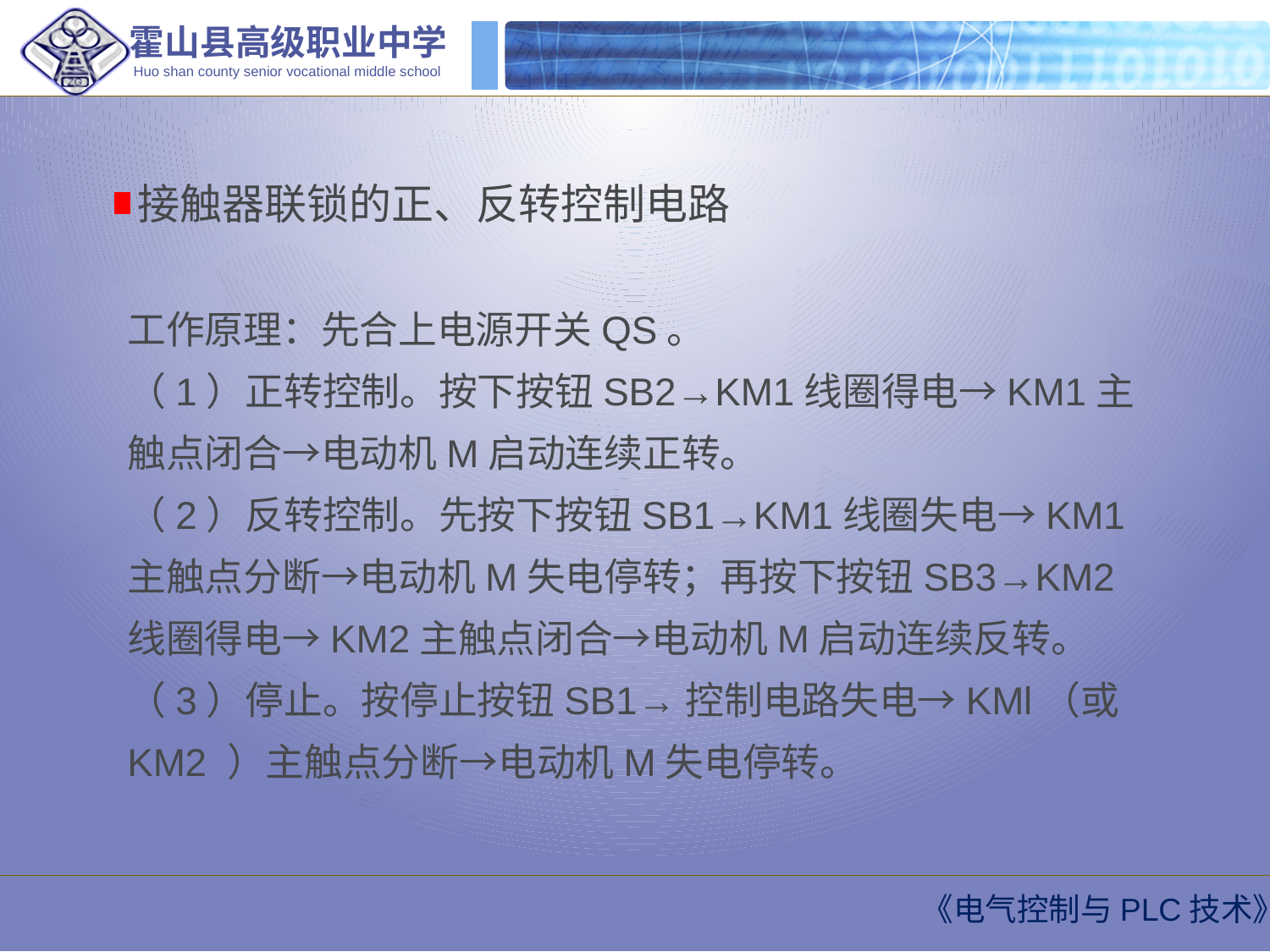

接触器联锁的正、反转控制电路

工作原理：先合上电源开关QS。
（1）正转控制。按下按钮SB2→KM1线圈得电→KM1主触点闭合→电动机M启动连续正转。
（2）反转控制。先按下按钮SB1→KM1线圈失电→KM1主触点分断→电动机M失电停转；再按下按钮SB3→KM2线圈得电→KM2主触点闭合→电动机M启动连续反转。
（3）停止。按停止按钮SB1→控制电路失电→KMl（或KM2 ）主触点分断→电动机M失电停转。